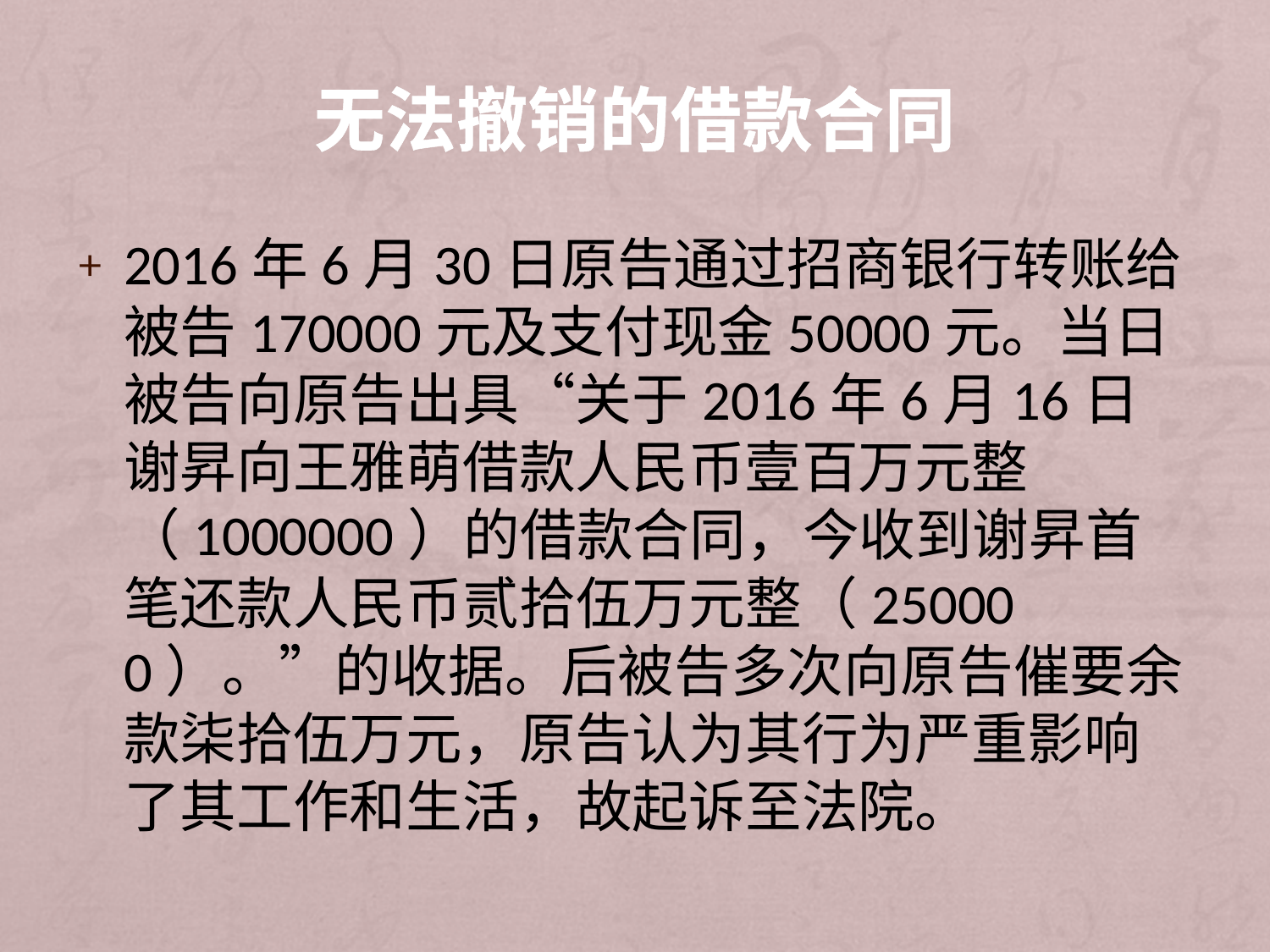

# 无法撤销的借款合同
2016年6月30日原告通过招商银行转账给被告170000元及支付现金50000元。当日被告向原告出具“关于2016年6月16日谢昇向王雅萌借款人民币壹百万元整（1000000）的借款合同，今收到谢昇首笔还款人民币贰拾伍万元整（250000）。”的收据。后被告多次向原告催要余款柒拾伍万元，原告认为其行为严重影响了其工作和生活，故起诉至法院。